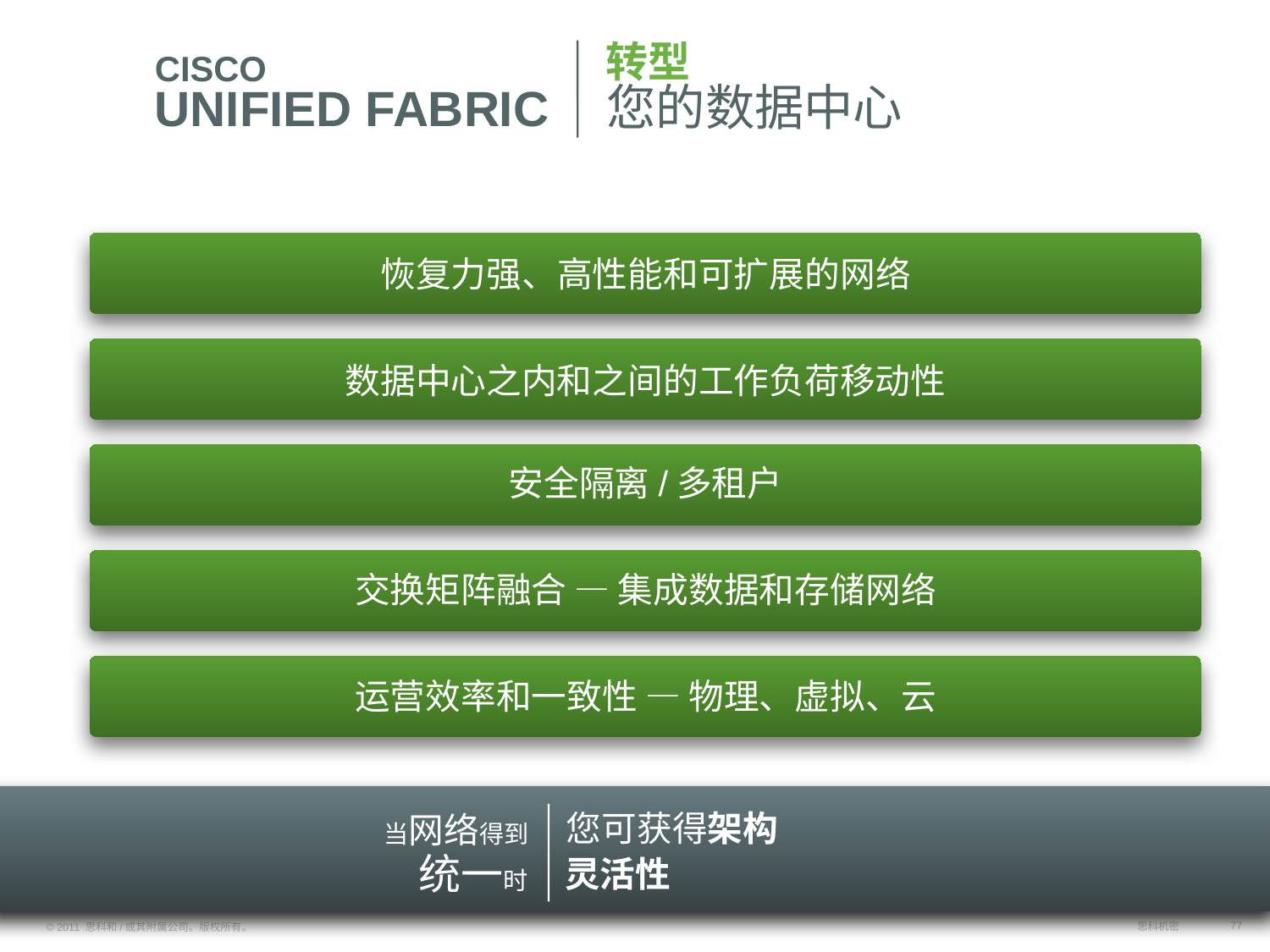

转型
您的数据中心
CISCO
UNIFIED FABRIC

恢复力强、高性能和可扩展的网络

数据中心之内和之间的工作负荷移动性

安全隔离/多租户

交换矩阵融合 — 集成数据和存储网络

运营效率和一致性 — 物理、虚拟、云

您可获得架构
当网络得到

统一时
灵活性